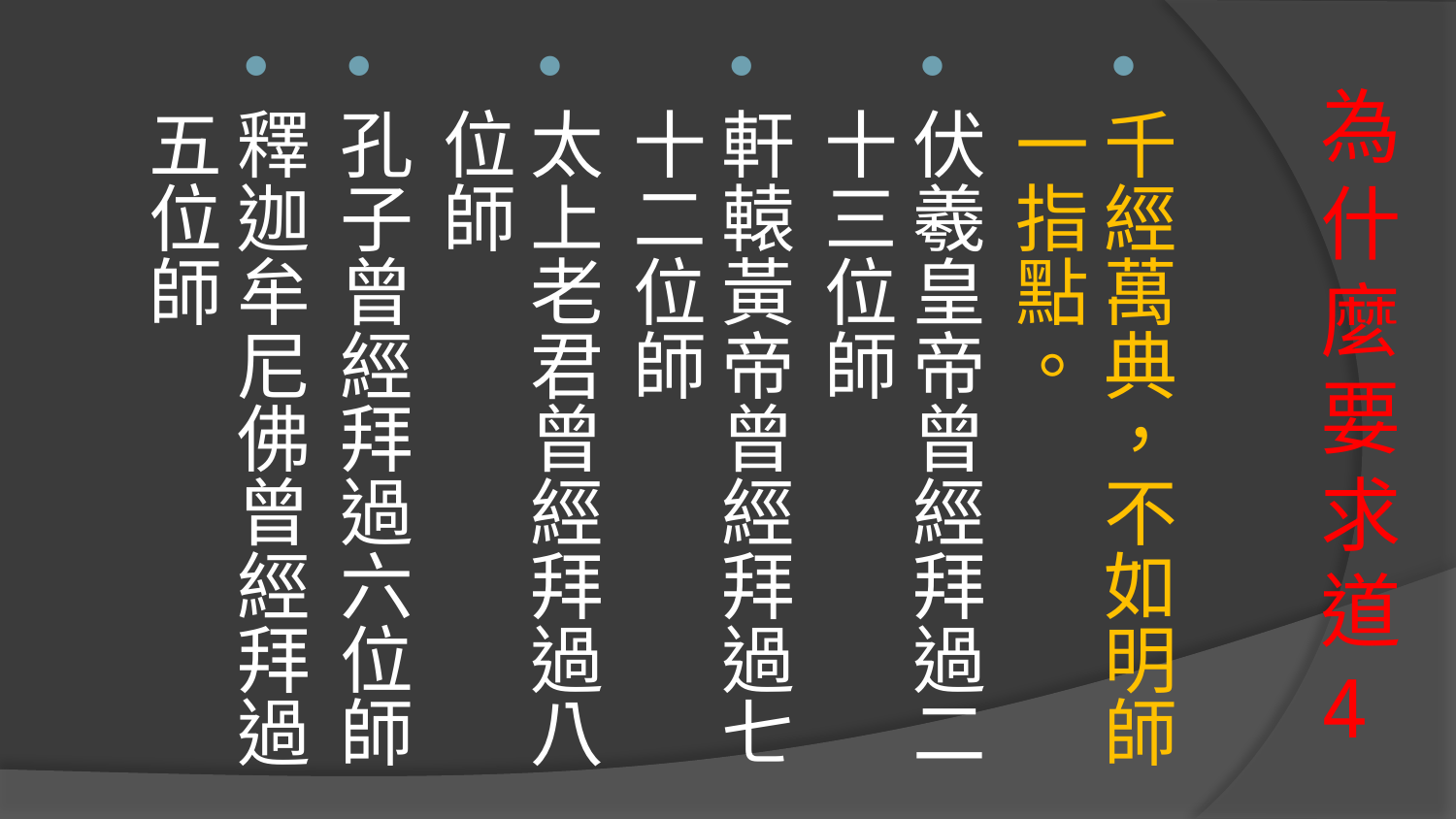

千經萬典，不如明師一指點。
伏羲皇帝曾經拜過二十三位師
軒轅黃帝曾經拜過七十二位師
太上老君曾經拜過八位師
孔子曾經拜過六位師
釋迦牟尼佛曾經拜過五位師

# 為什麼要求道4